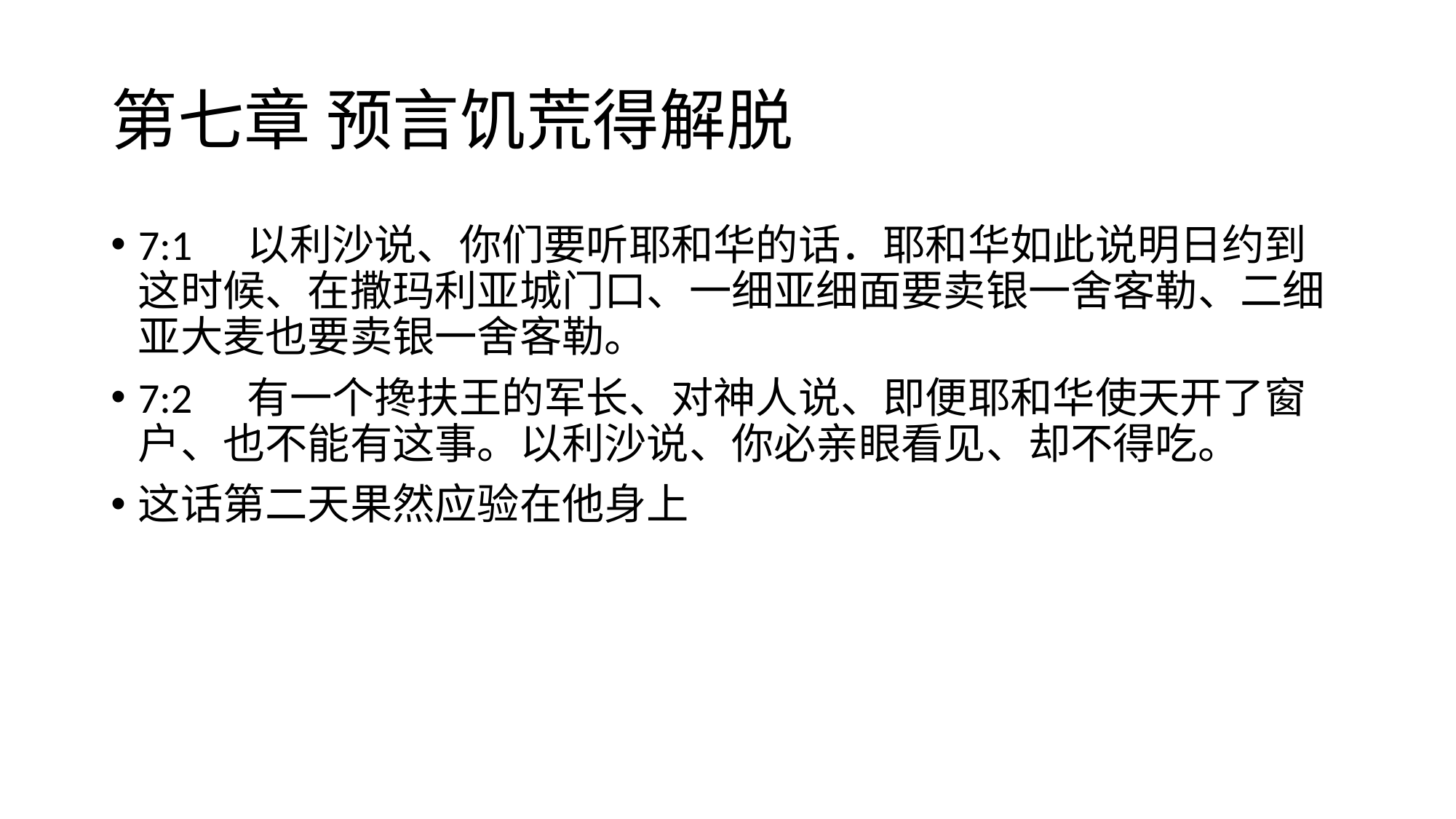

# 第七章 预言饥荒得解脱
7:1	以利沙说、你们要听耶和华的话．耶和华如此说明日约到这时候、在撒玛利亚城门口、一细亚细面要卖银一舍客勒、二细亚大麦也要卖银一舍客勒。
7:2	有一个搀扶王的军长、对神人说、即便耶和华使天开了窗户、也不能有这事。以利沙说、你必亲眼看见、却不得吃。
这话第二天果然应验在他身上